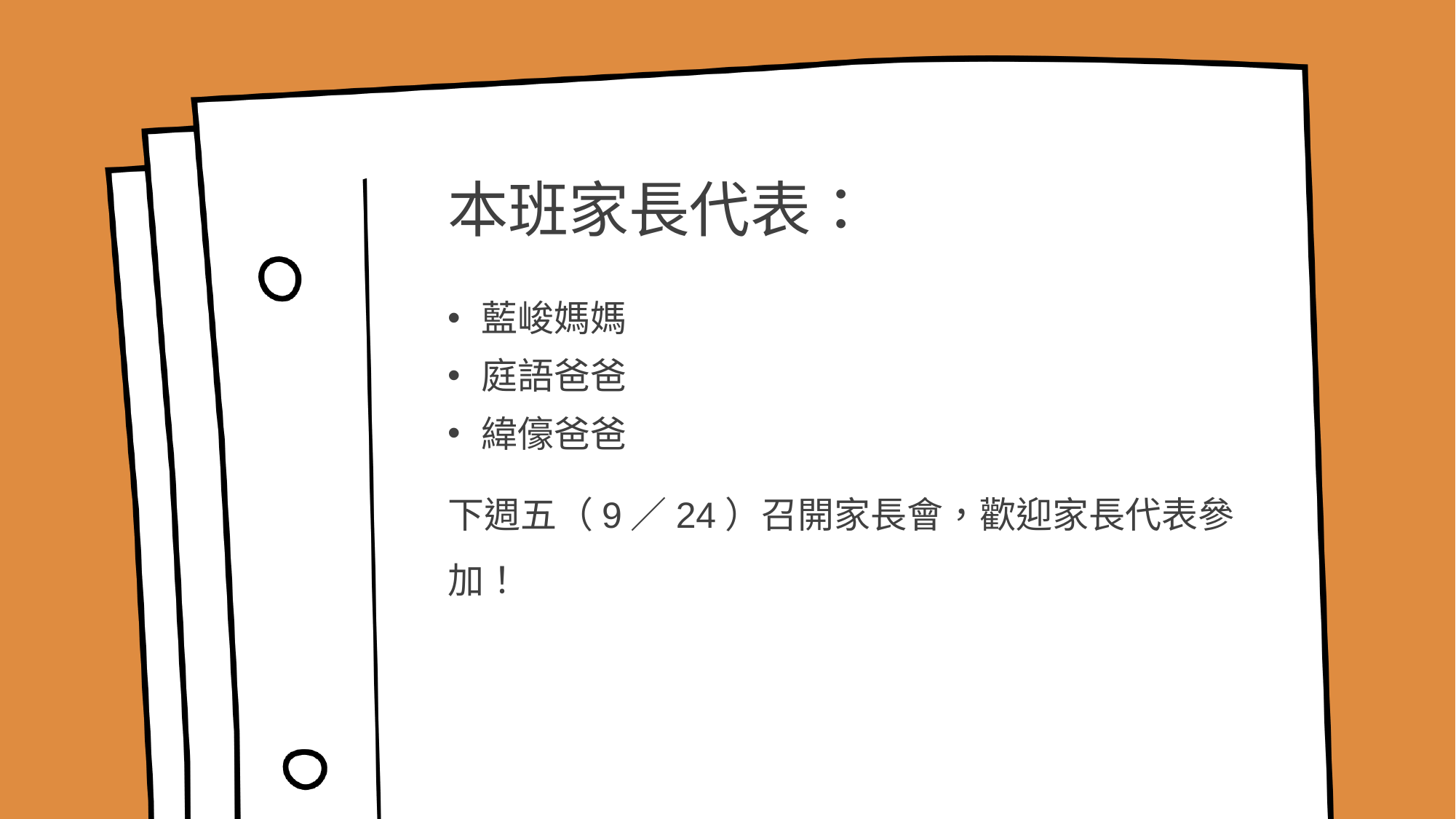

# 本班家長代表：

藍峻媽媽
庭語爸爸
緯儫爸爸
下週五（9／24）召開家長會，歡迎家長代表參加！